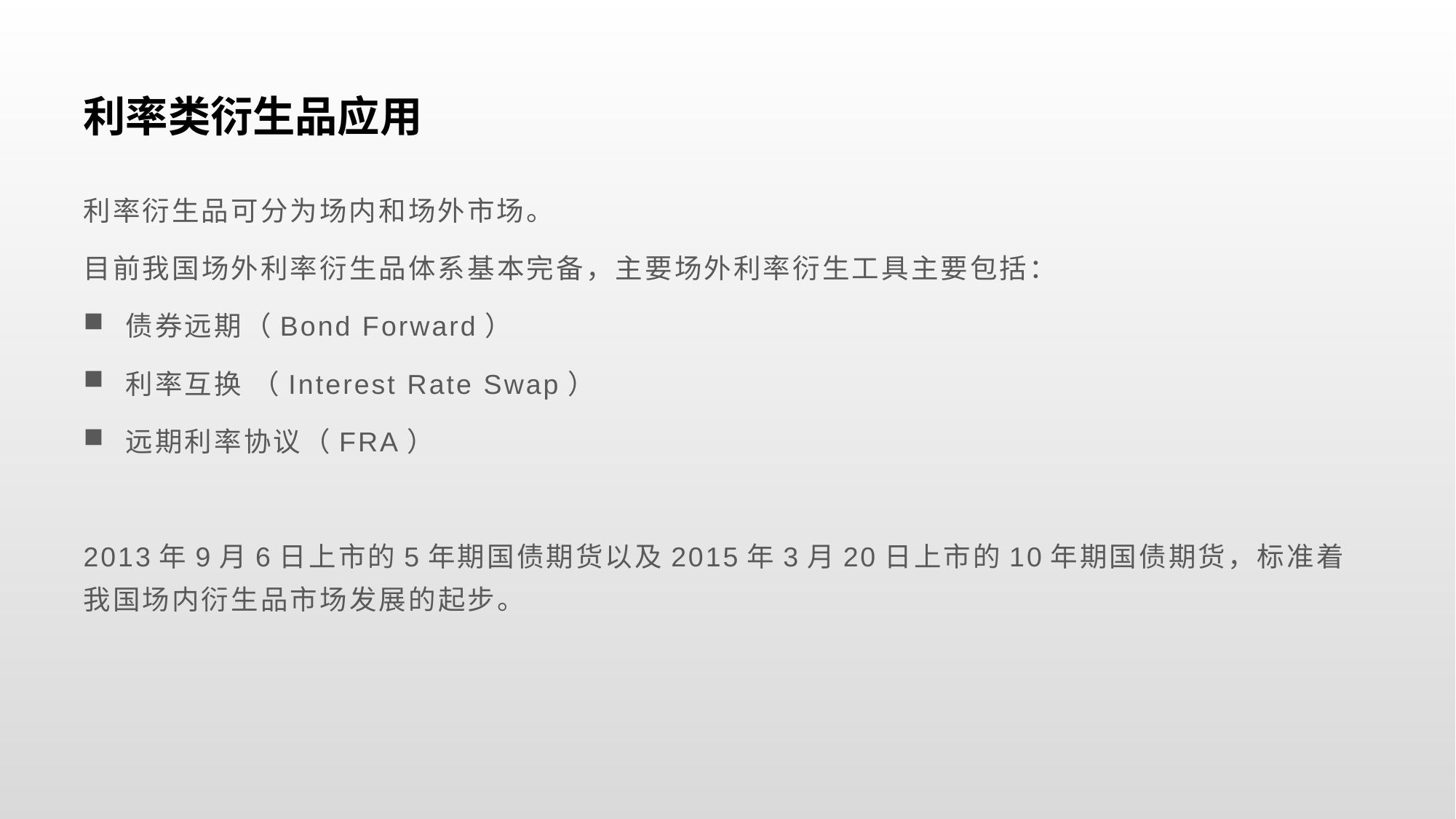

# 利率类衍生品应用
利率衍生品可分为场内和场外市场。
目前我国场外利率衍生品体系基本完备，主要场外利率衍生工具主要包括：
 债券远期（Bond Forward）
 利率互换 （Interest Rate Swap）
 远期利率协议（FRA）

2013年9月6日上市的5年期国债期货以及2015年3月20日上市的10年期国债期货，标准着我国场内衍生品市场发展的起步。